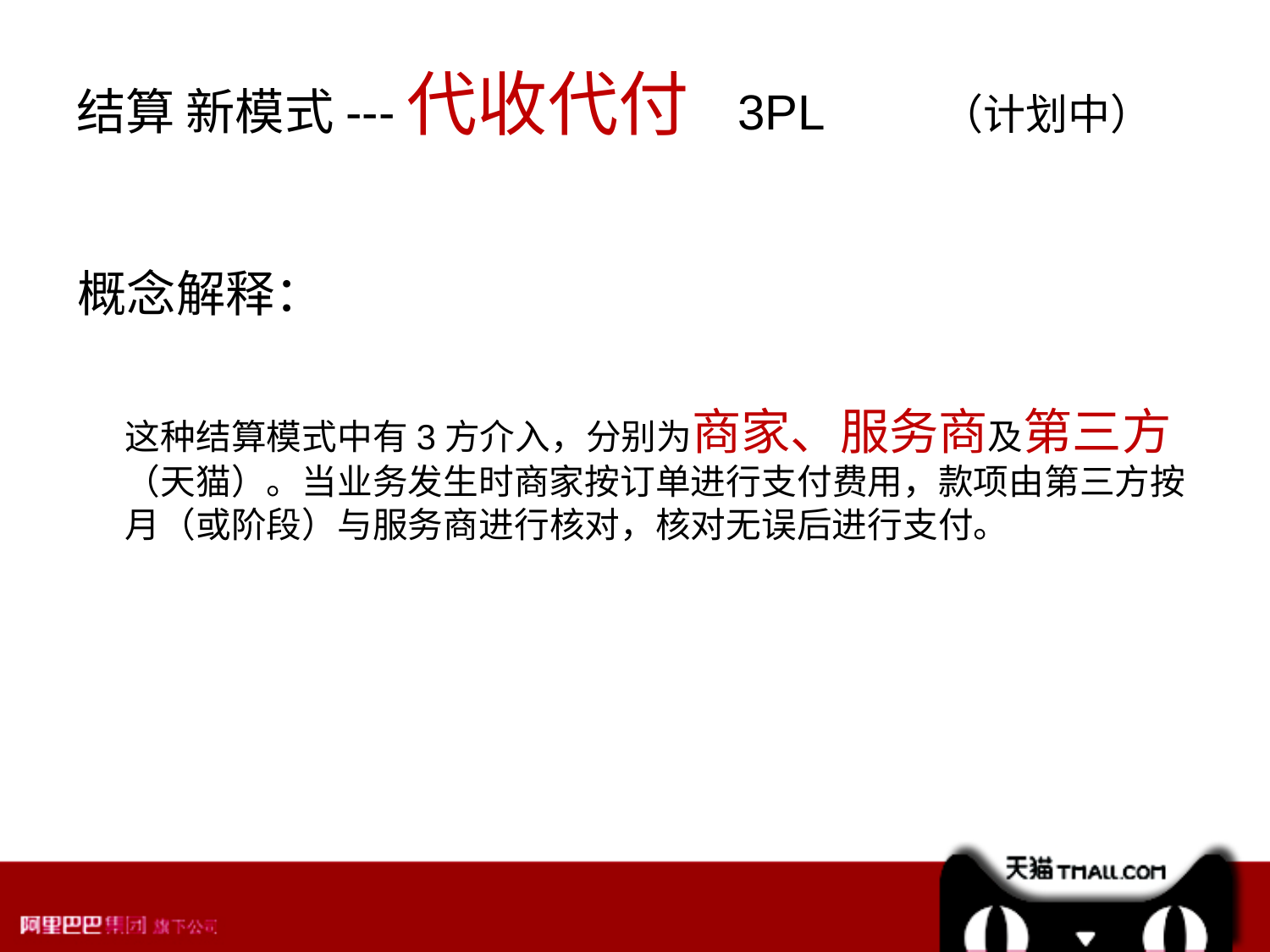

# 结算 新模式---代收代付  3PL     （计划中）
概念解释：

     这种结算模式中有3方介入，分别为商家、服务商及第三方（天猫）。当业务发生时商家按订单进行支付费用，款项由第三方按月（或阶段）与服务商进行核对，核对无误后进行支付。